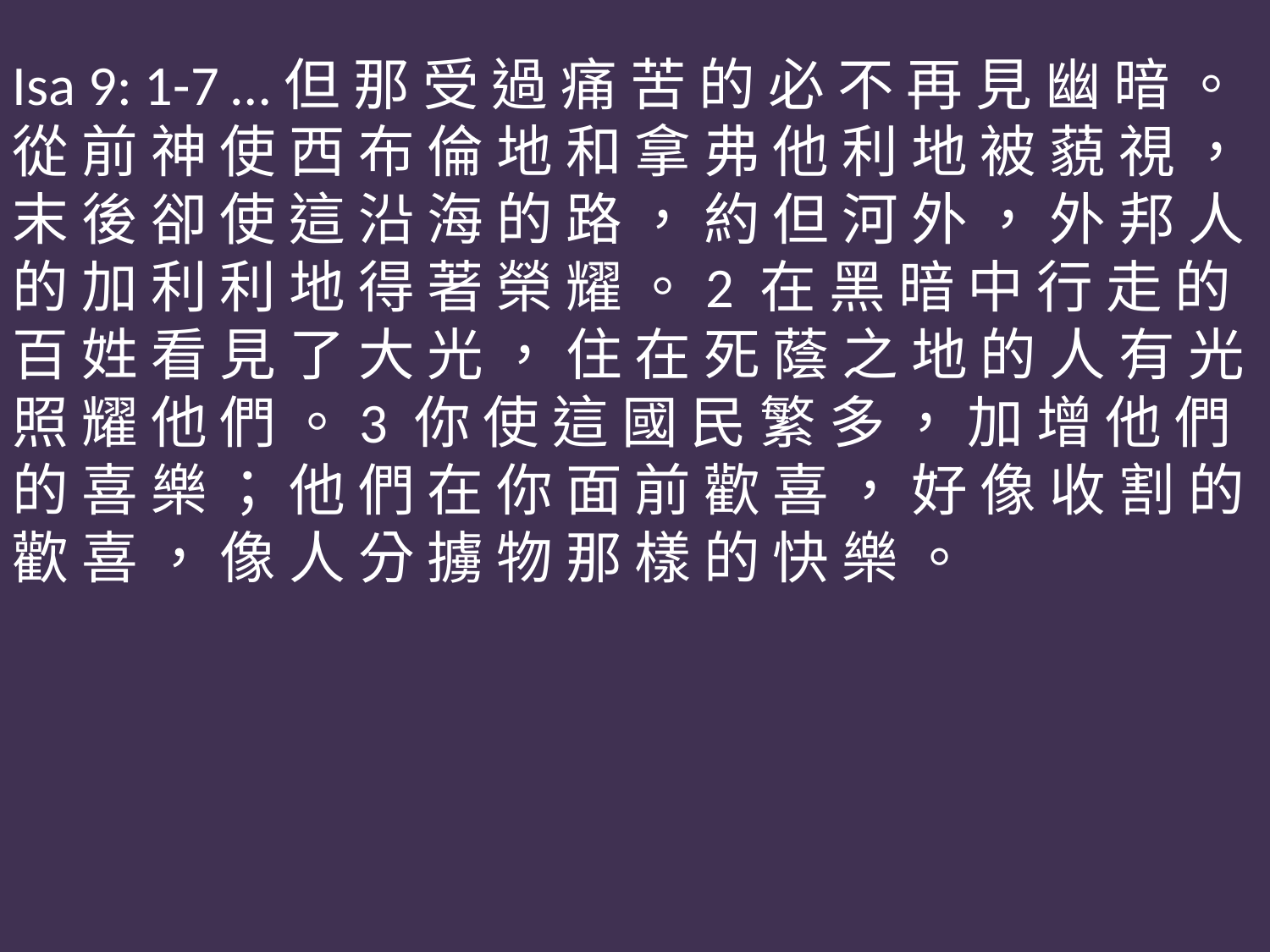

Isa 9: 1-7 …但 那 受 過 痛 苦 的 必 不 再 見 幽 暗 。 從 前 神 使 西 布 倫 地 和 拿 弗 他 利 地 被 藐 視 ， 末 後 卻 使 這 沿 海 的 路 ， 約 但 河 外 ， 外 邦 人 的 加 利 利 地 得 著 榮 耀 。2 在 黑 暗 中 行 走 的 百 姓 看 見 了 大 光 ， 住 在 死 蔭 之 地 的 人 有 光 照 耀 他 們 。3 你 使 這 國 民 繁 多 ， 加 增 他 們 的 喜 樂 ； 他 們 在 你 面 前 歡 喜 ， 好 像 收 割 的 歡 喜 ， 像 人 分 擄 物 那 樣 的 快 樂 。